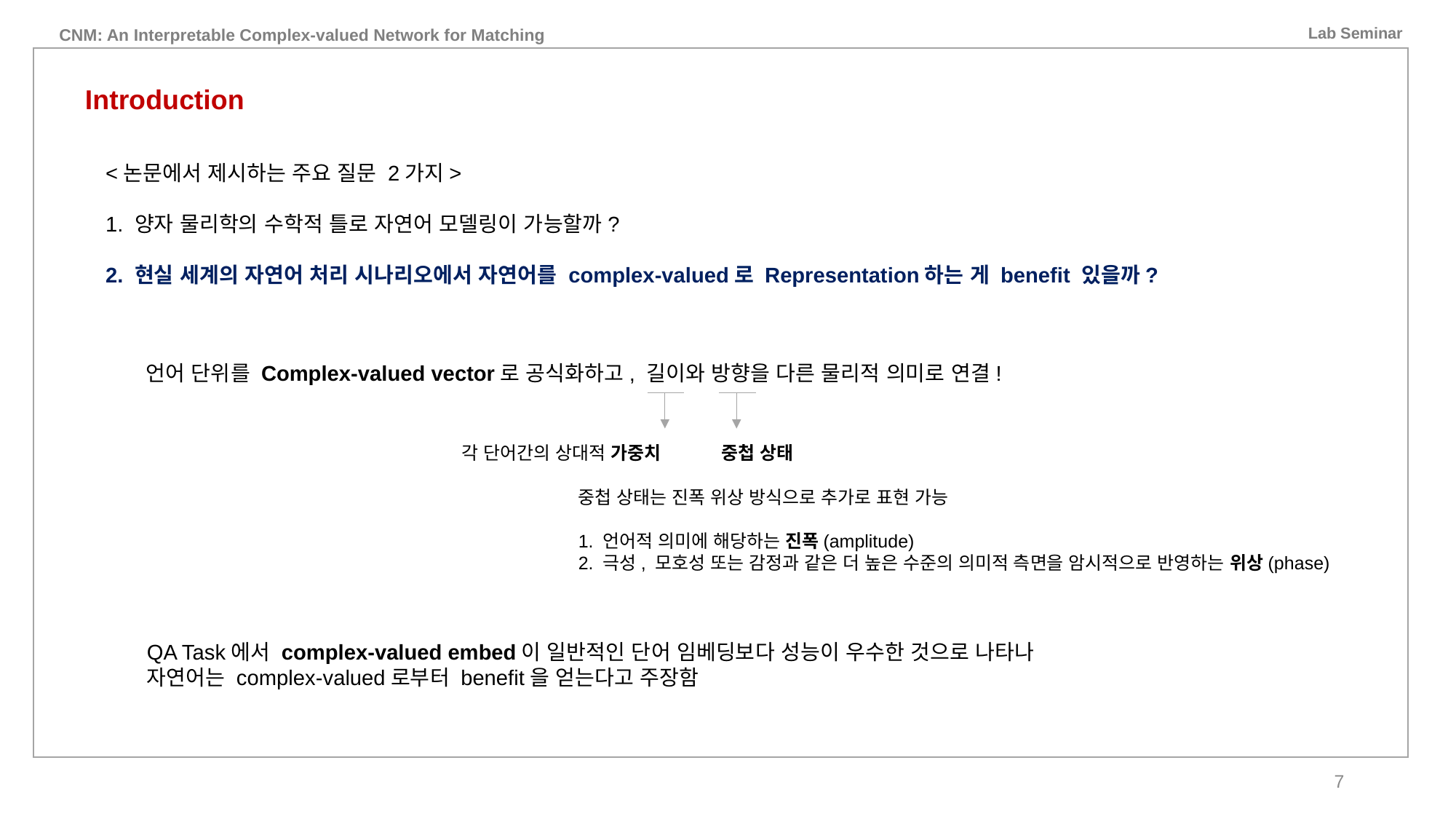

Lab Seminar
CNM: An Interpretable Complex-valued Network for Matching

Introduction
<논문에서 제시하는 주요 질문 2가지>

1. 양자 물리학의 수학적 틀로 자연어 모델링이 가능할까?
2. 현실 세계의 자연어 처리 시나리오에서 자연어를 complex-valued로 Representation하는 게 benefit 있을까?
언어 단위를 Complex-valued vector로 공식화하고, 길이와 방향을 다른 물리적 의미로 연결!
각 단어간의 상대적 가중치
중첩 상태
중첩 상태는 진폭 위상 방식으로 추가로 표현 가능

1. 언어적 의미에 해당하는 진폭(amplitude)
2. 극성, 모호성 또는 감정과 같은 더 높은 수준의 의미적 측면을 암시적으로 반영하는 위상(phase)
QA Task에서 complex-valued embed이 일반적인 단어 임베딩보다 성능이 우수한 것으로 나타나
자연어는 complex-valued로부터 benefit을 얻는다고 주장함
7